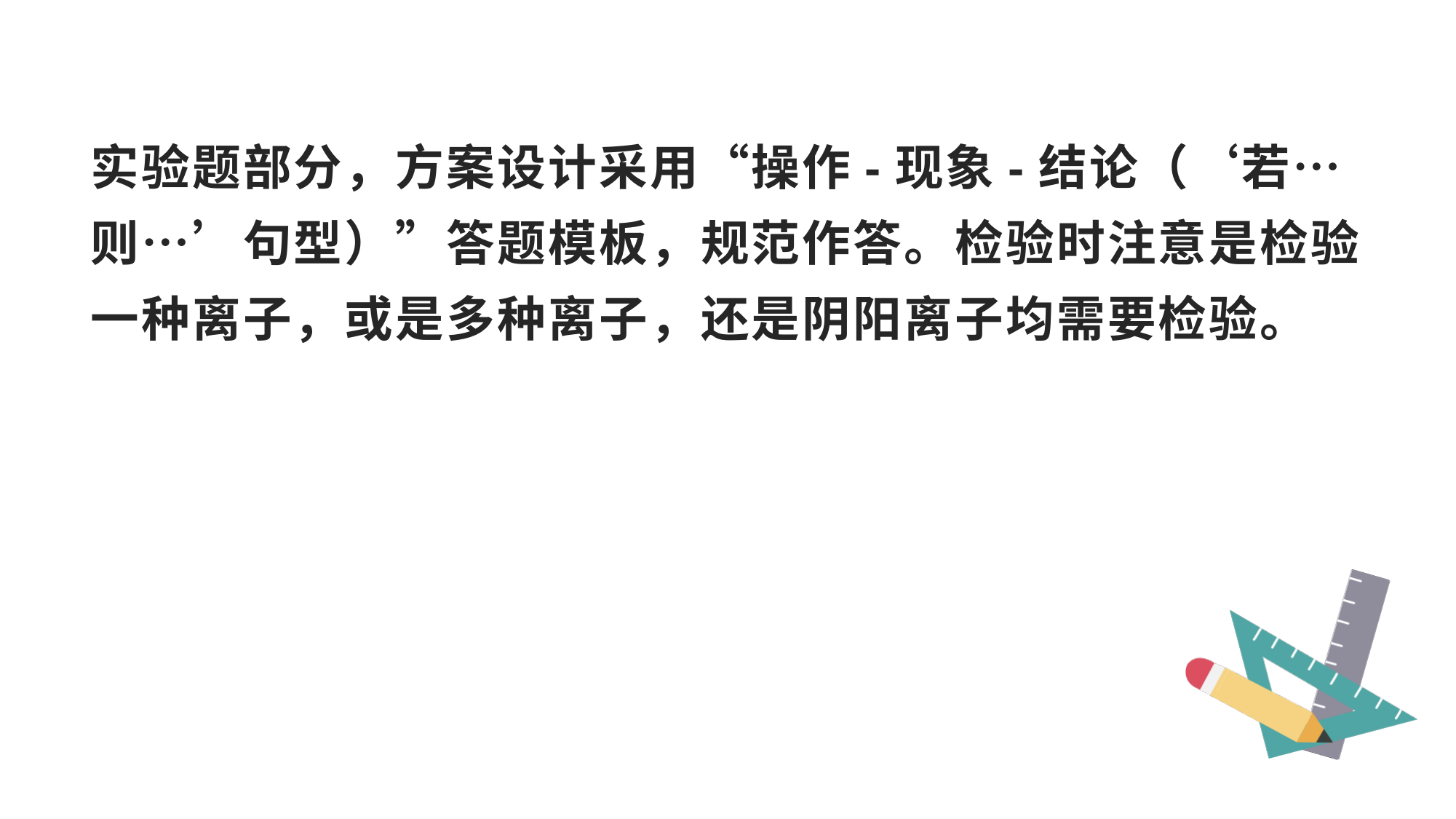

实验题部分，方案设计采用“操作-现象-结论（‘若…则…’句型）”答题模板，规范作答。检验时注意是检验一种离子，或是多种离子，还是阴阳离子均需要检验。